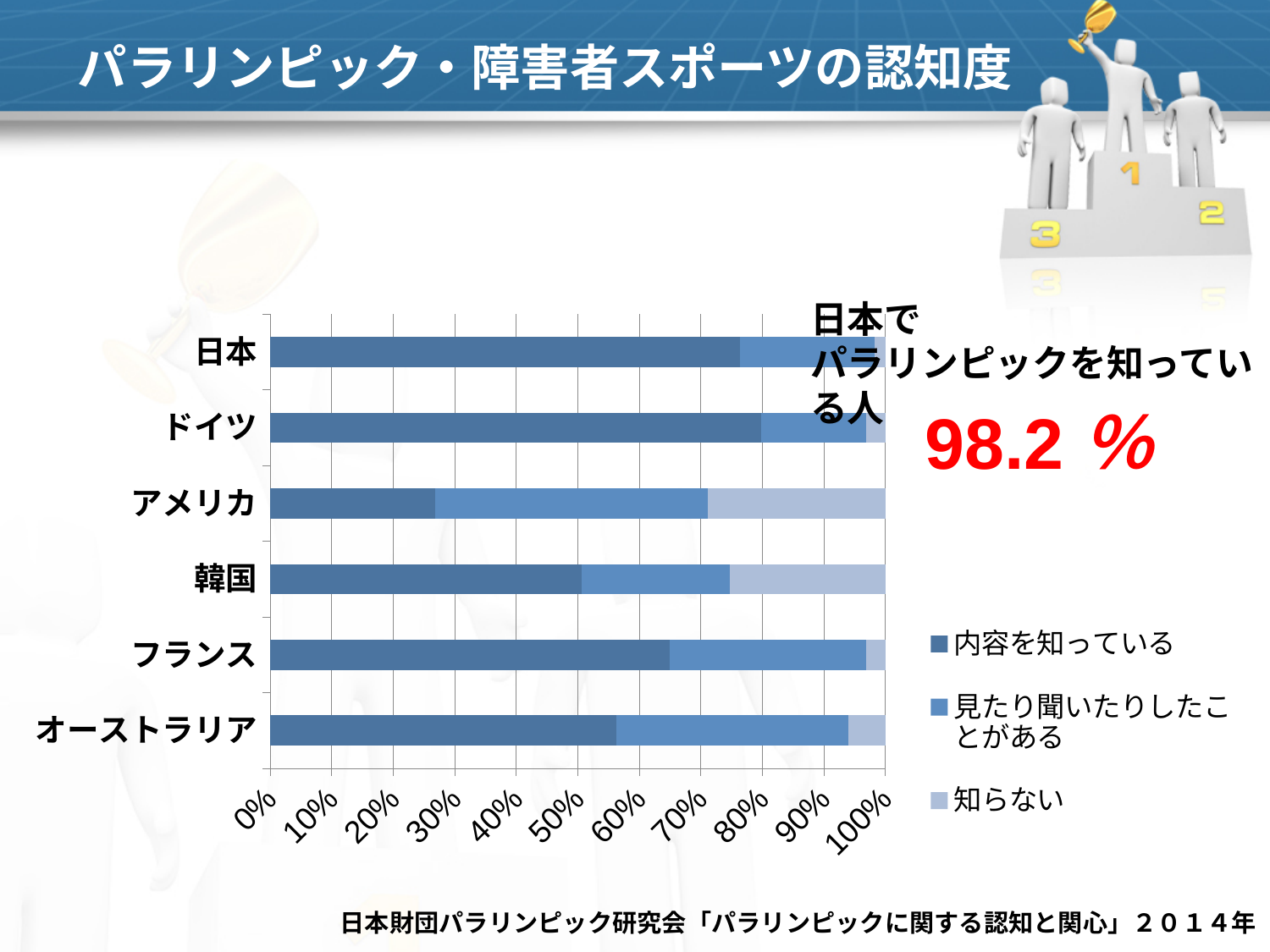

# パラリンピック・障害者スポーツの認知度
日本で
パラリンピックを知っている人

### Chart

| Category | 内容を知っている | 見たり聞いたりしたことがある | 知らない |
|---|---|---|---|
| オーストラリア | 56.4 | 37.8 | 6.1 |
| フランス | 64.9 | 31.9 | 3.2 |
| 韓国 | 50.6 | 24.2 | 25.3 |
| アメリカ | 26.8 | 44.3 | 28.9 |
| ドイツ | 79.8 | 17.0 | 3.2 |
| 日本 | 77.1 | 22.1 | 1.8 |
98.2％
日本財団パラリンピック研究会「パラリンピックに関する認知と関心」２０１４年